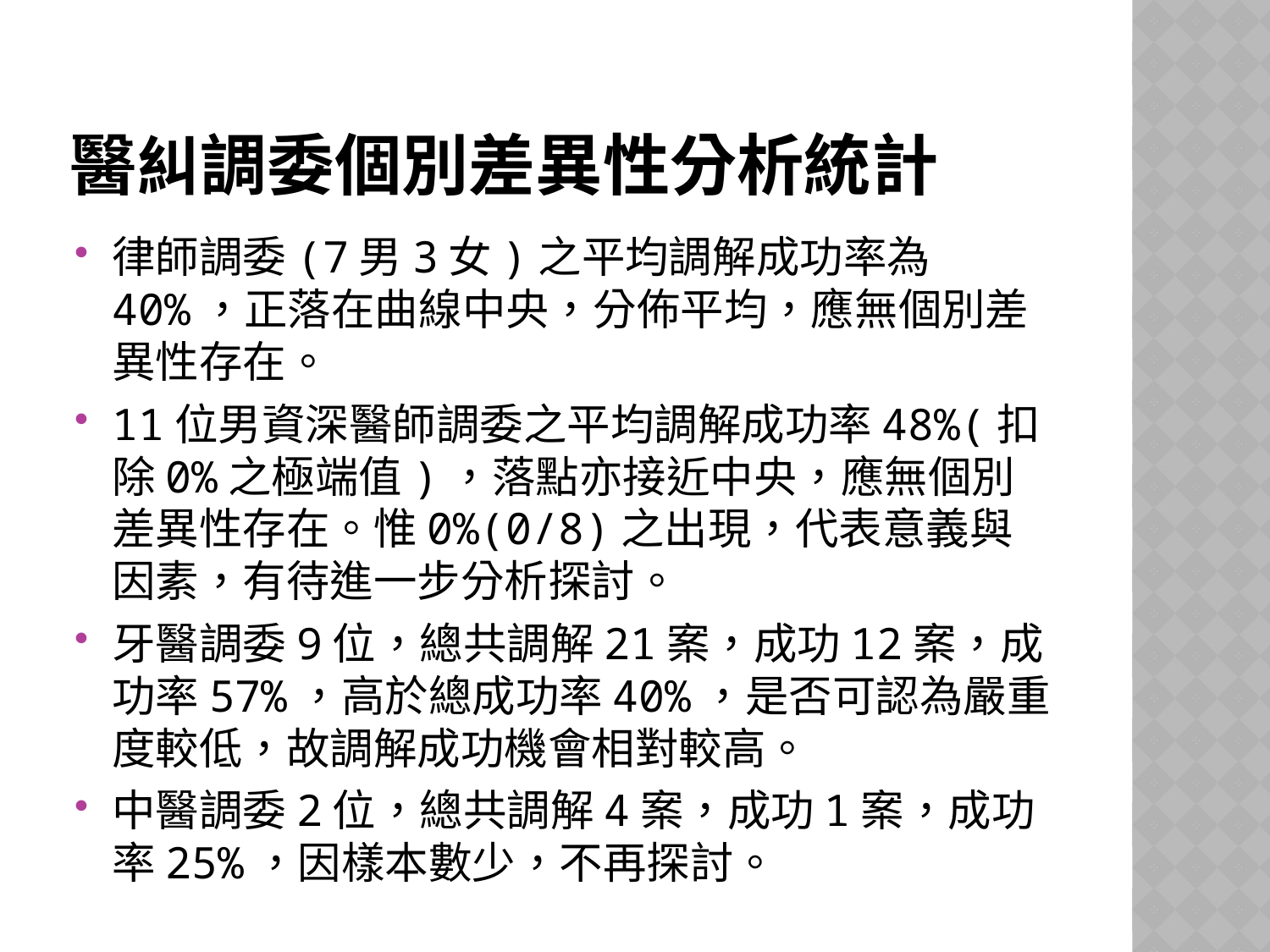

# 醫糾調委個別差異性分析統計
律師調委(7男3女)之平均調解成功率為40%，正落在曲線中央，分佈平均，應無個別差異性存在。
11位男資深醫師調委之平均調解成功率48%(扣除0%之極端值)，落點亦接近中央，應無個別差異性存在。惟0%(0/8)之出現，代表意義與因素，有待進一步分析探討。
牙醫調委9位，總共調解21案，成功12案，成功率57%，高於總成功率40%，是否可認為嚴重度較低，故調解成功機會相對較高。
中醫調委2位，總共調解4案，成功1案，成功率25%，因樣本數少，不再探討。